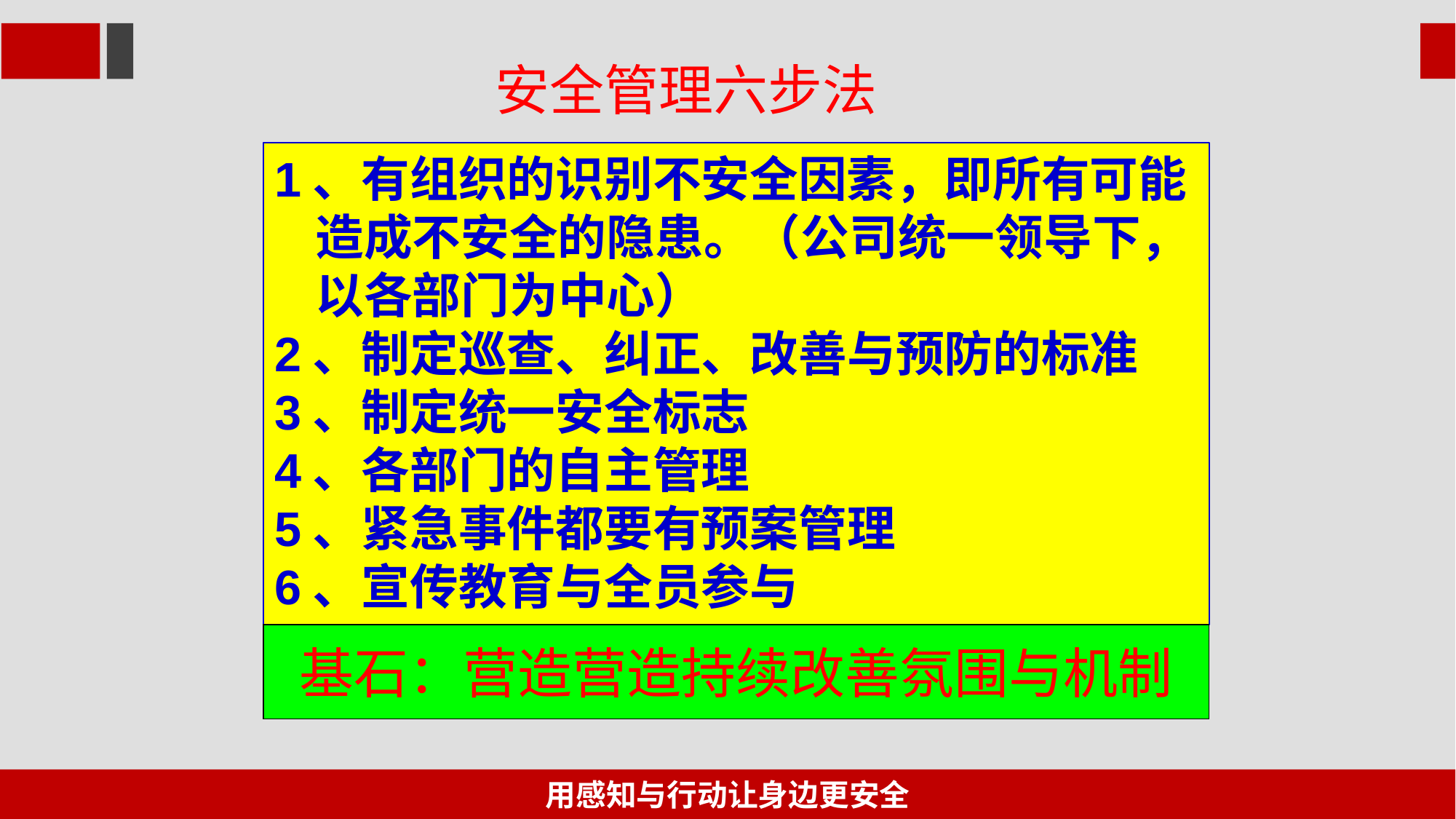

安全管理六步法
1、有组织的识别不安全因素，即所有可能造成不安全的隐患。（公司统一领导下，以各部门为中心）
2、制定巡查、纠正、改善与预防的标准
3、制定统一安全标志
4、各部门的自主管理
5、紧急事件都要有预案管理
6、宣传教育与全员参与
基石：营造营造持续改善氛围与机制